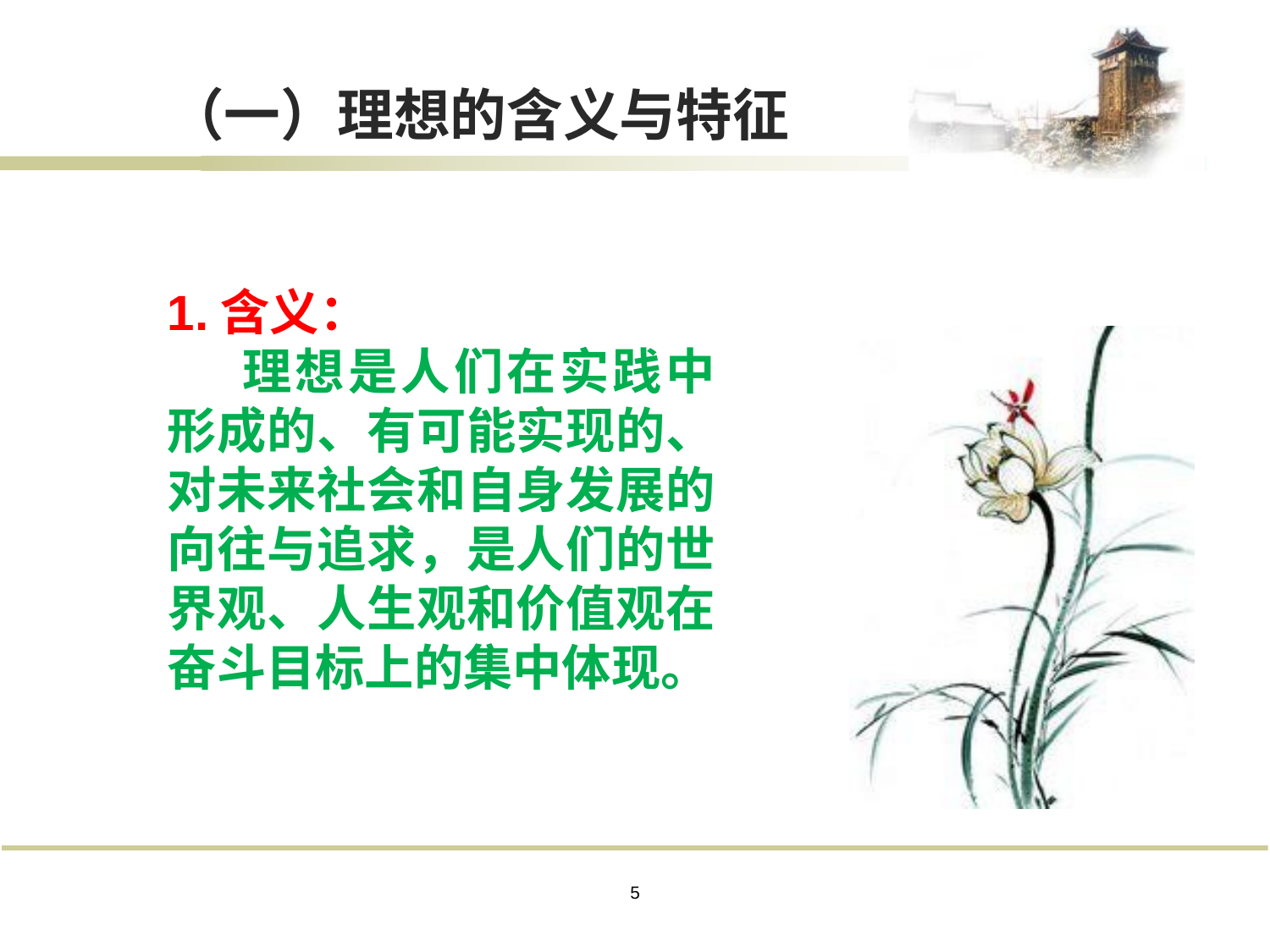

# （一）理想的含义与特征

1.含义：
    理想是人们在实践中 形成的、有可能实现的、 对未来社会和自身发展的 向往与追求，是人们的世 界观、人生观和价值观在 奋斗目标上的集中体现。

5